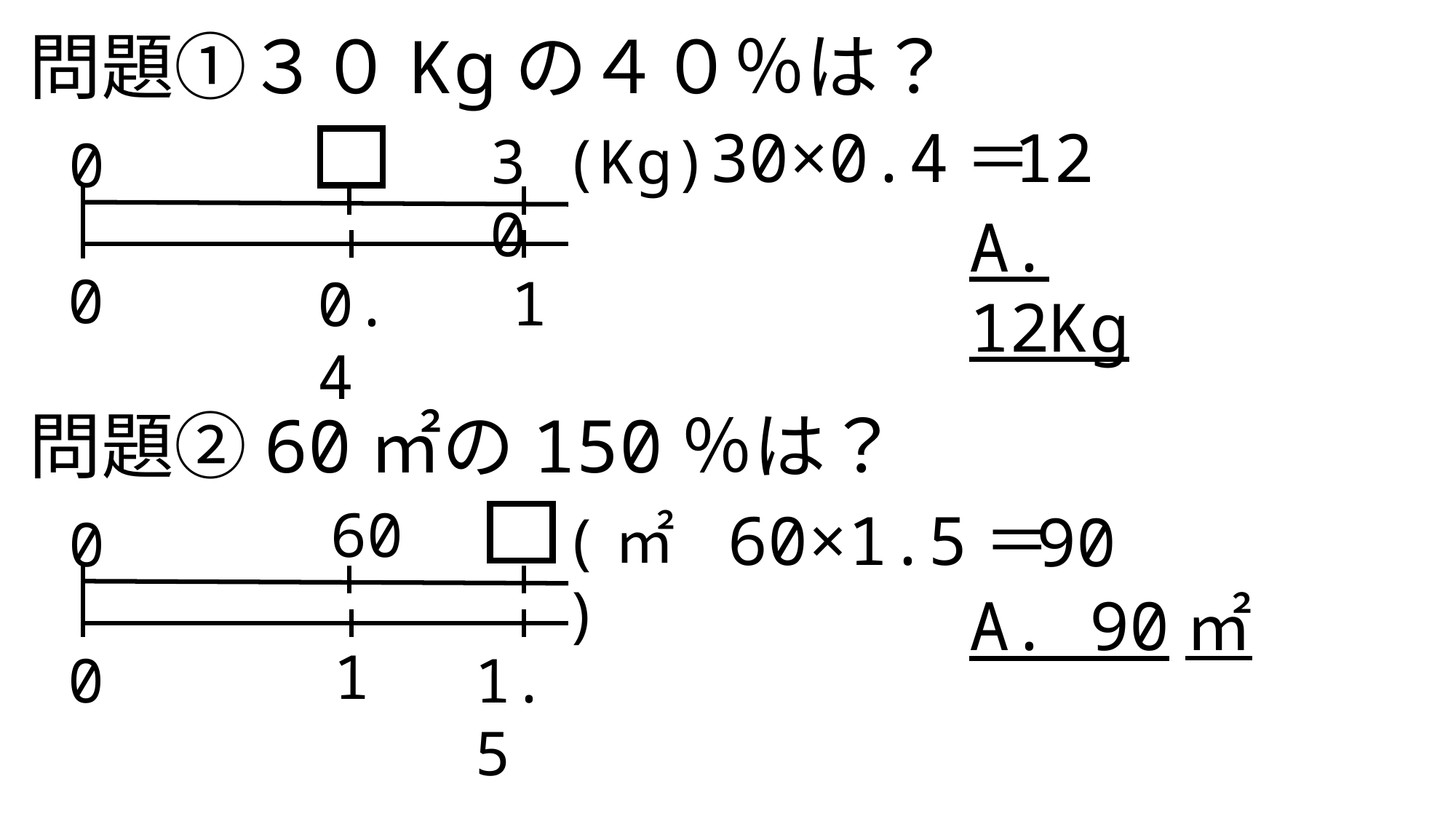

問題①３０Kgの４０％は？
12
30×0.4＝
30
(Kg)
0

A. 12Kg
0
1
0.4
問題②60㎡の150％は？
60
60×1.5＝
90
(㎡)
0

A. 90㎡
1
0
1.5